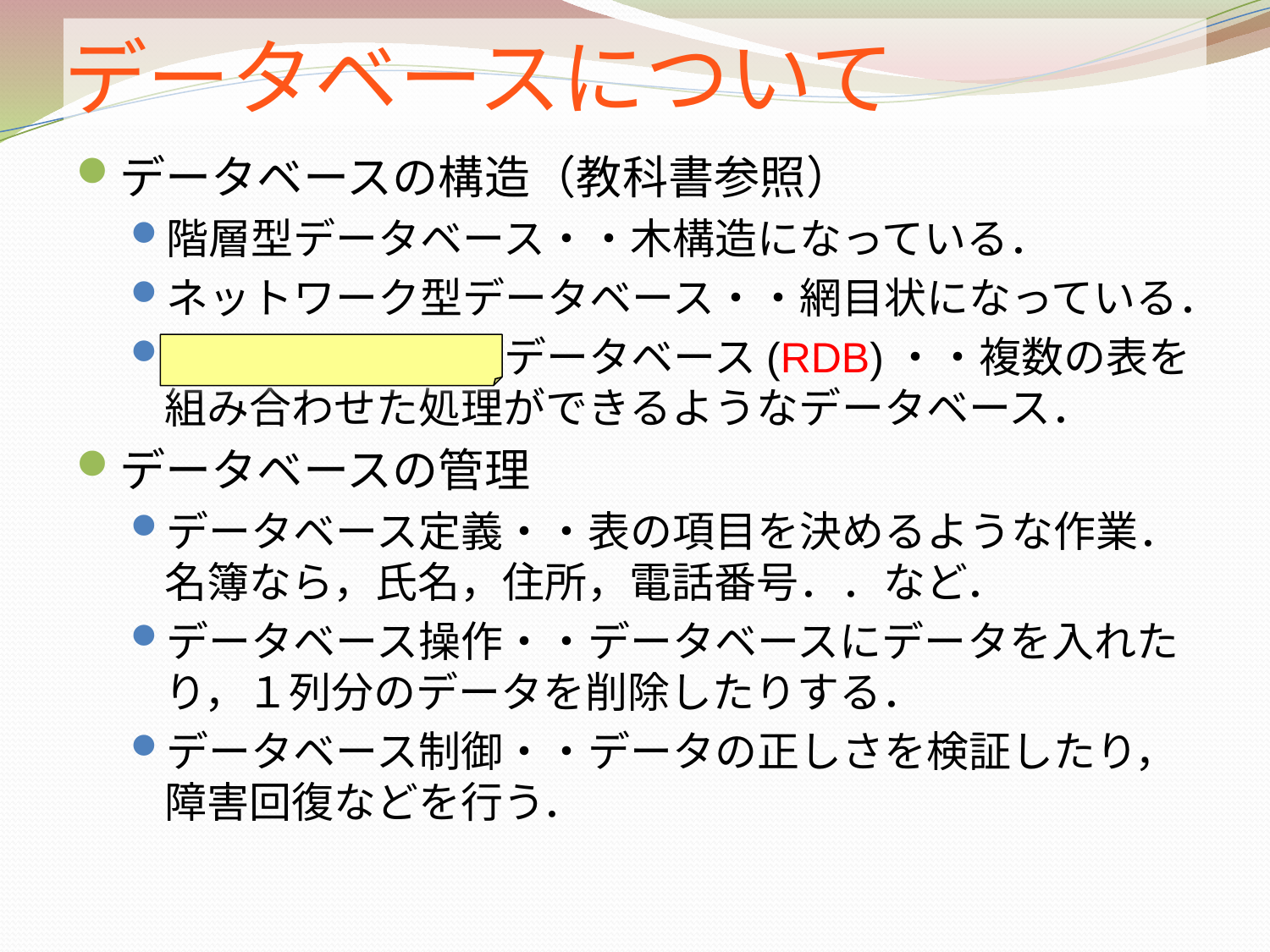

# データベースについて
データベースの構造（教科書参照）
階層型データベース・・木構造になっている．
ネットワーク型データベース・・網目状になっている．
リレーショナル型データベース(RDB)・・複数の表を組み合わせた処理ができるようなデータベース．
データベースの管理
データベース定義・・表の項目を決めるような作業．名簿なら，氏名，住所，電話番号．．など．
データベース操作・・データベースにデータを入れたり，１列分のデータを削除したりする．
データベース制御・・データの正しさを検証したり，障害回復などを行う．